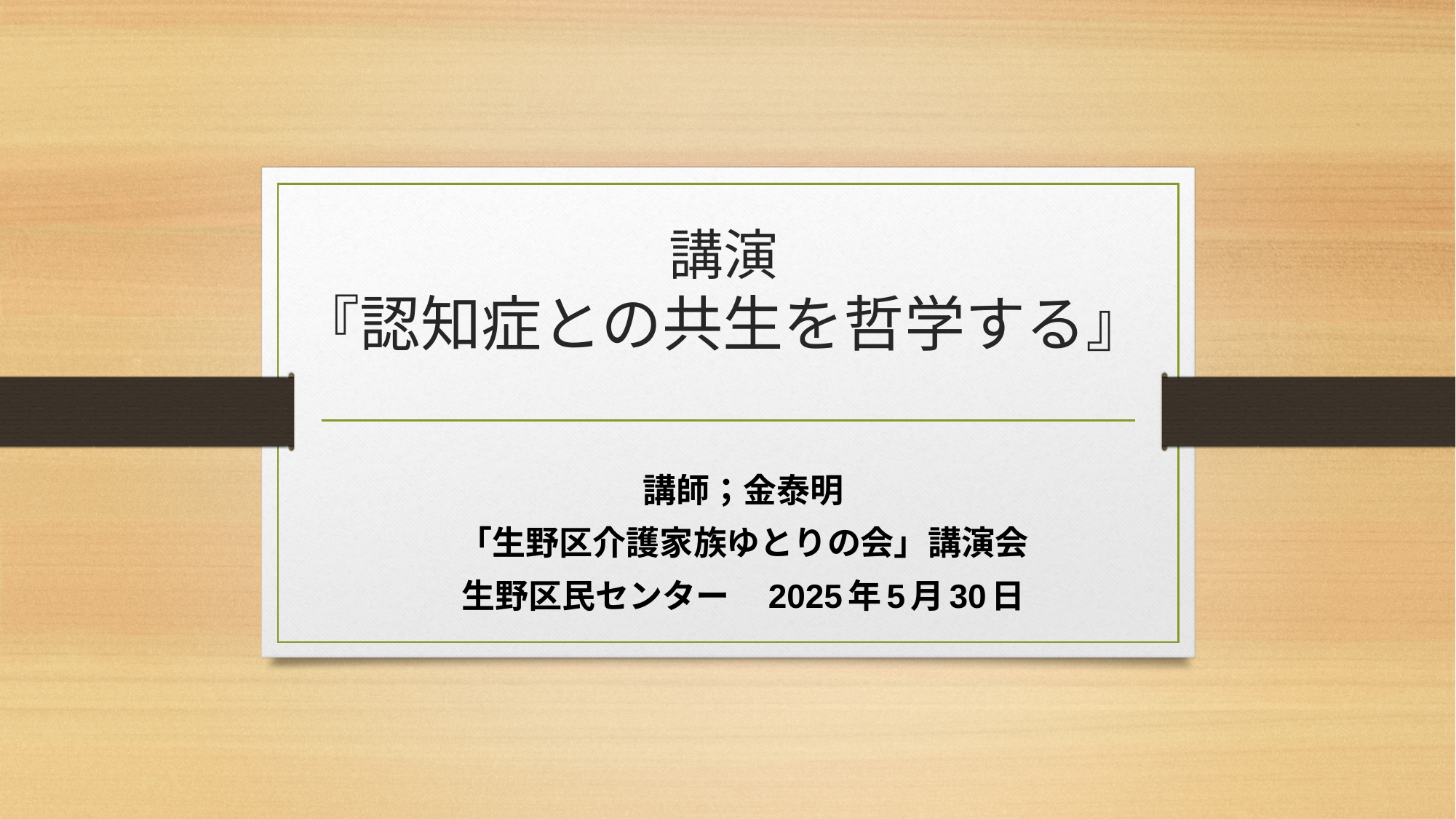

# 講演 『認知症との共生を哲学する』

講師；金泰明
「生野区介護家族ゆとりの会」講演会
生野区民センター　2025年5月30日